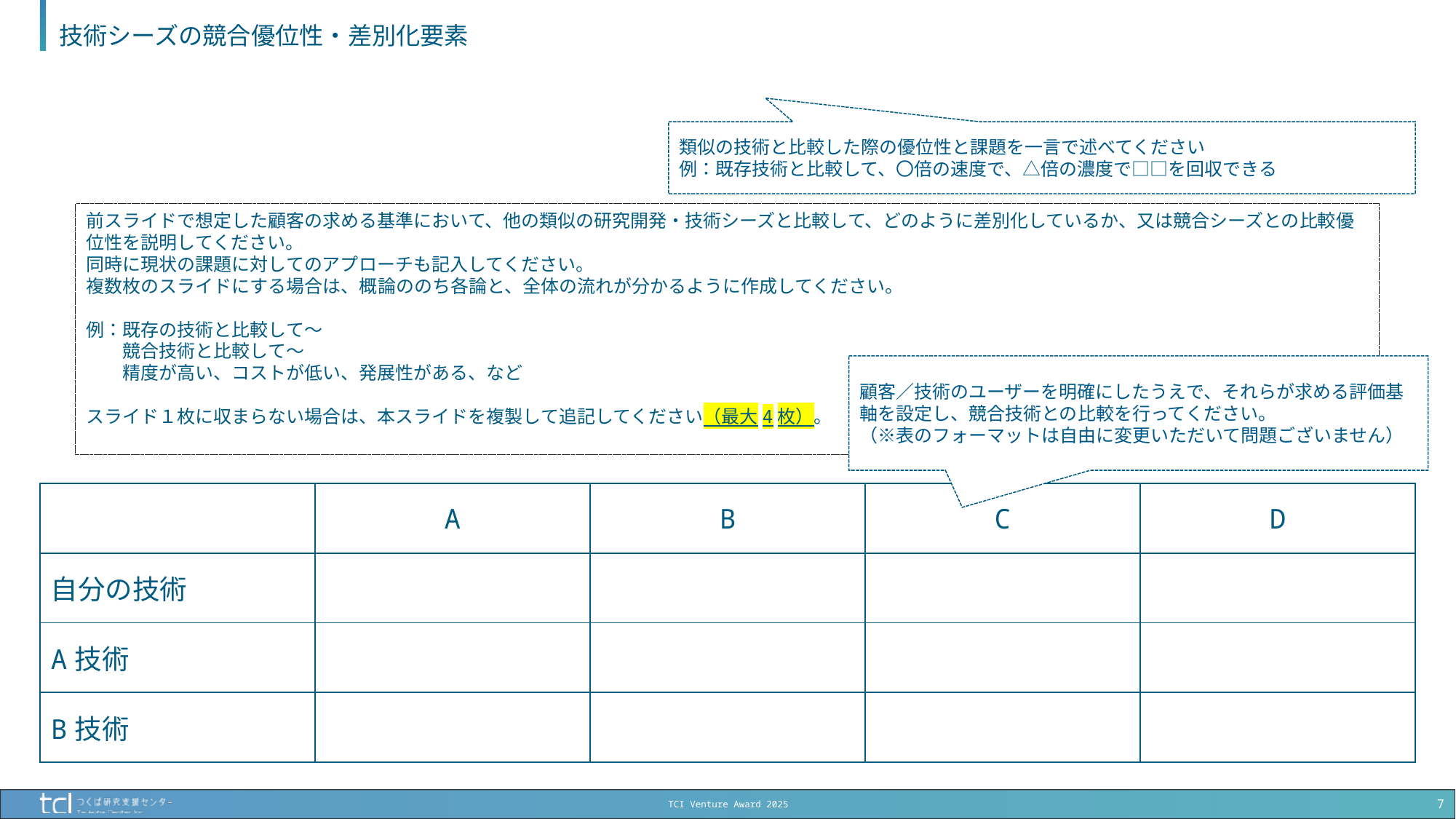

# 技術シーズの競合優位性・差別化要素

類似の技術と比較した際の優位性と課題を一言で述べてください
例：既存技術と比較して、〇倍の速度で、△倍の濃度で□□を回収できる
前スライドで想定した顧客の求める基準において、他の類似の研究開発・技術シーズと比較して、どのように差別化しているか、又は競合シーズとの比較優位性を説明してください。
同時に現状の課題に対してのアプローチも記入してください。
複数枚のスライドにする場合は、概論ののち各論と、全体の流れが分かるように作成してください。

例：既存の技術と比較して～
　　競合技術と比較して～
　　精度が高い、コストが低い、発展性がある、など

スライド１枚に収まらない場合は、本スライドを複製して追記してください（最大4枚）。

顧客／技術のユーザーを明確にしたうえで、それらが求める評価基軸を設定し、競合技術との比較を行ってください。
（※表のフォーマットは自由に変更いただいて問題ございません）
|  | A | B | C | D |
| --- | --- | --- | --- | --- |
| 自分の技術 |  |  |  |  |
| A技術 |  |  |  |  |
| B技術 |  |  |  |  |
7